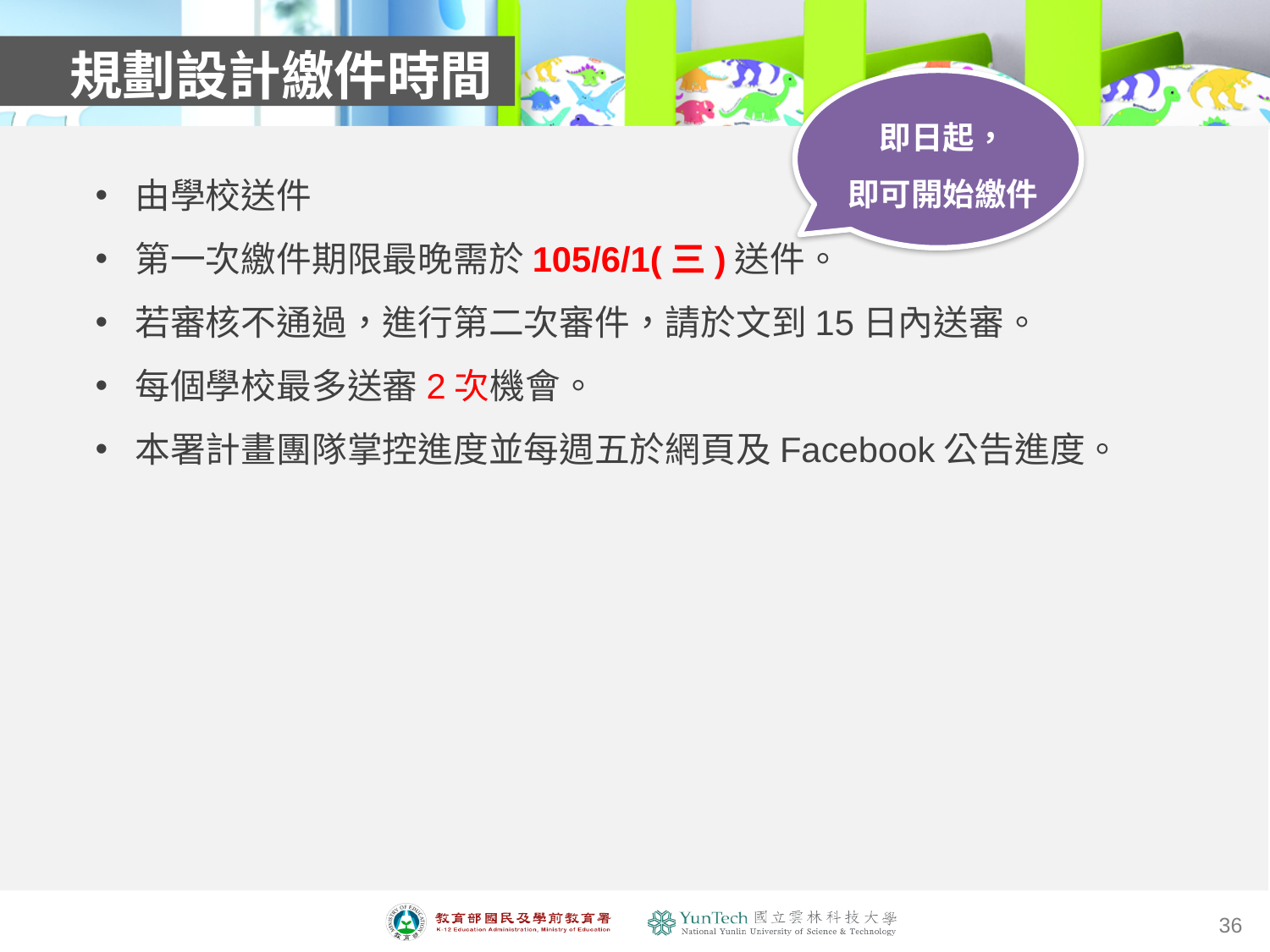

規劃設計繳件時間

即日起，
即可開始繳件
由學校送件
第一次繳件期限最晚需於105/6/1(三)送件。
若審核不通過，進行第二次審件，請於文到15日內送審。
每個學校最多送審2次機會。
本署計畫團隊掌控進度並每週五於網頁及Facebook公告進度。